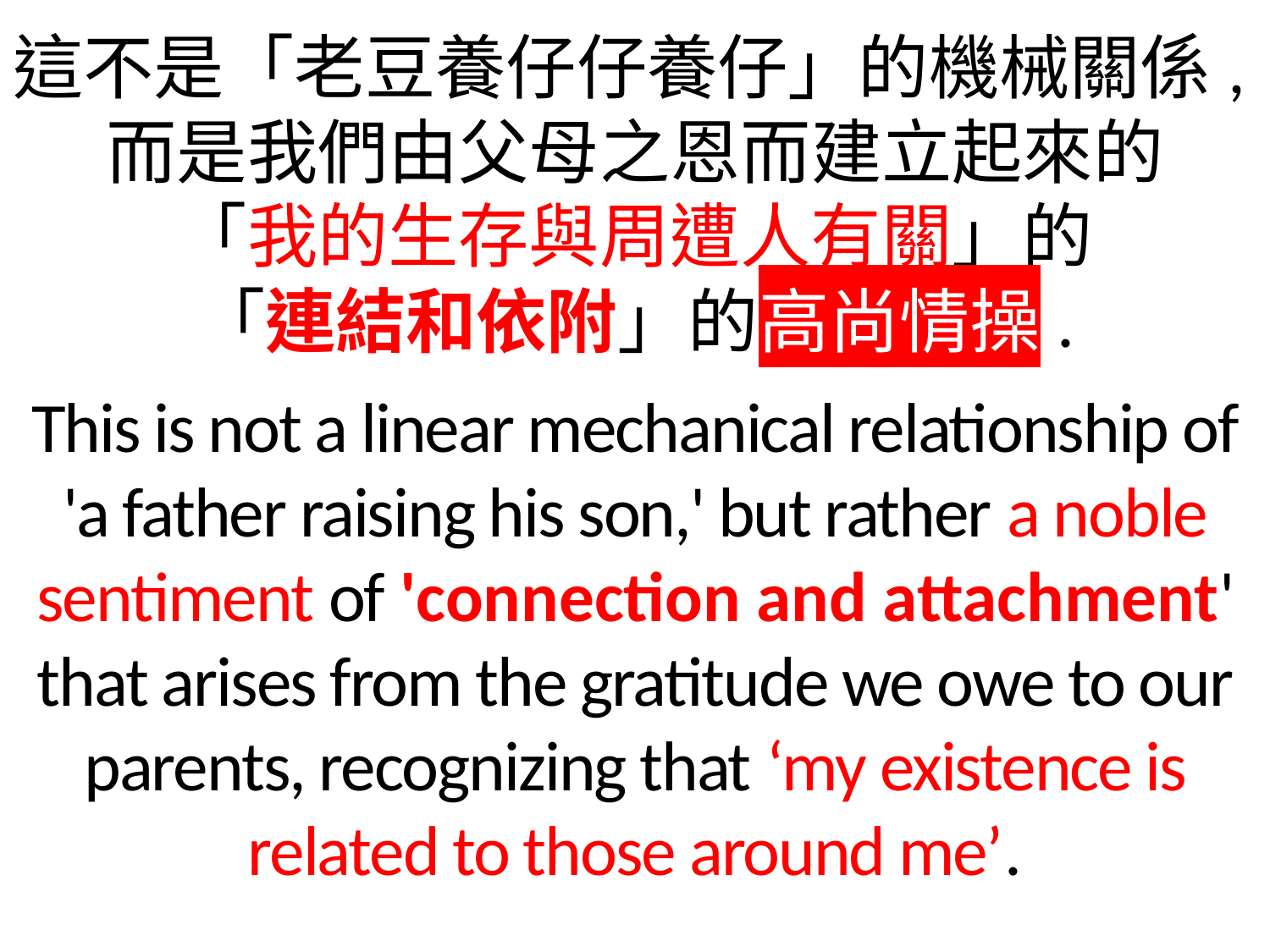

這不是「老豆養仔仔養仔」的機械關係,而是我們由父母之恩而建立起來的
「我的生存與周遭人有關」的
「連結和依附」的高尚情操.
This is not a linear mechanical relationship of 'a father raising his son,' but rather a noble sentiment of 'connection and attachment' that arises from the gratitude we owe to our parents, recognizing that ‘my existence is related to those around me’.